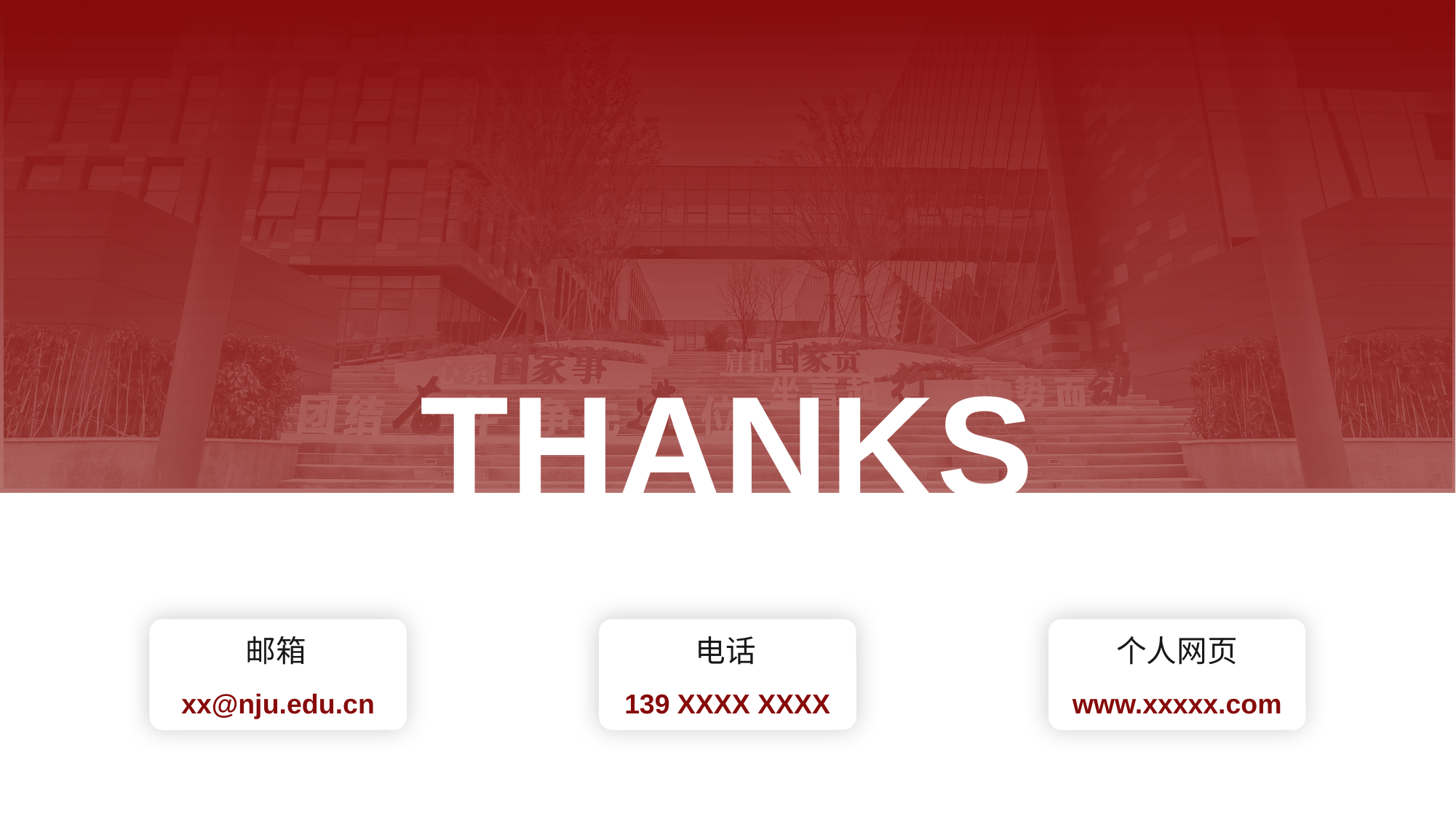

THANKS

邮箱
电话
个人网页
xx@nju.edu.cn
139 XXXX XXXX
www.xxxxx.com